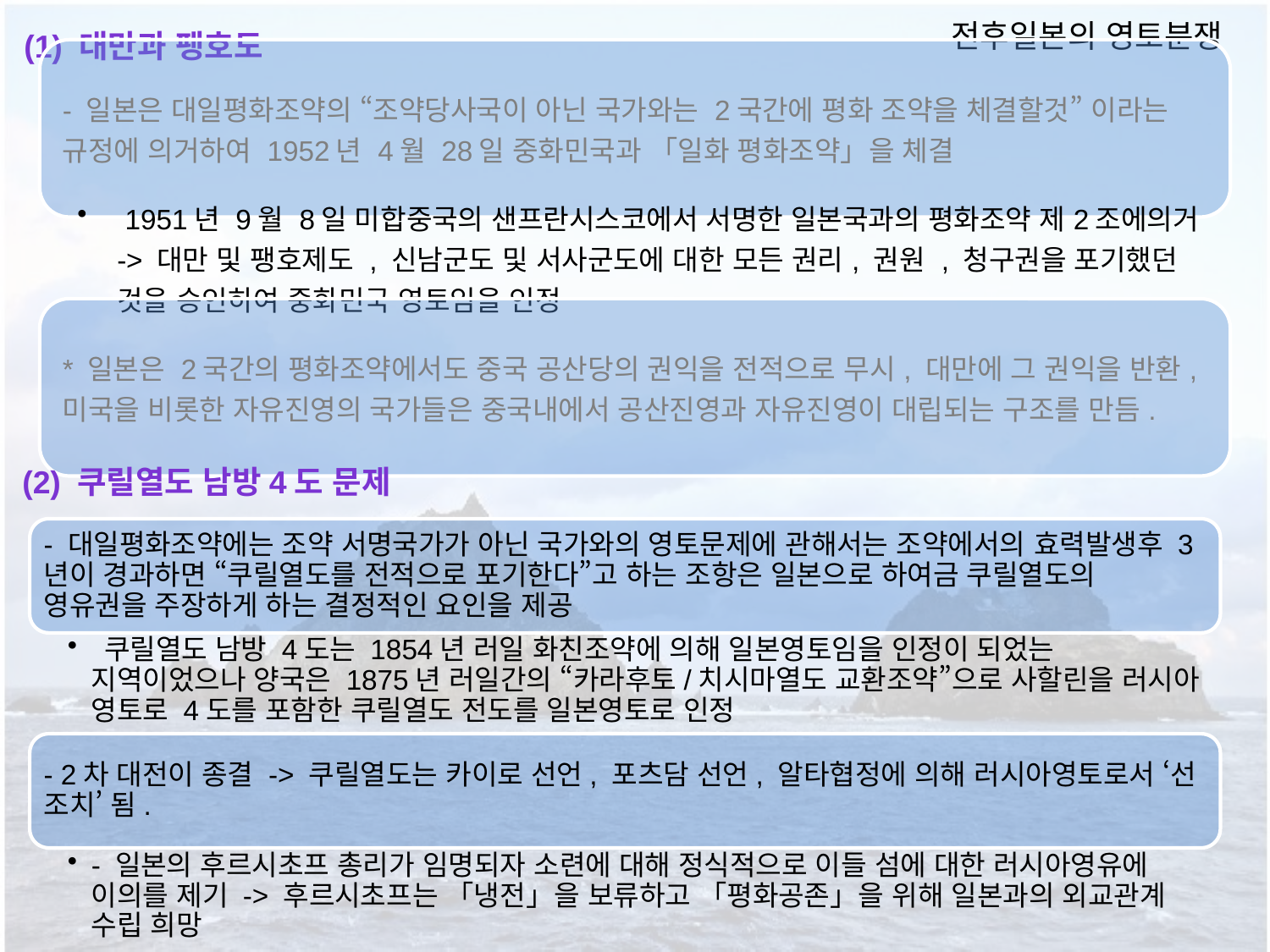

전후일본의 영토분쟁
(1) 대만과 팽호도
- 일본은 대일평화조약의 “조약당사국이 아닌 국가와는 2국간에 평화 조약을 체결할것” 이라는 규정에 의거하여 1952년 4월 28일 중화민국과 「일화 평화조약」을 체결
 1951년 9월 8일 미합중국의 샌프란시스코에서 서명한 일본국과의 평화조약 제2조에의거 -> 대만 및 팽호제도 , 신남군도 및 서사군도에 대한 모든 권리, 권원 , 청구권을 포기했던 것을 승인하여 중화민국 영토임을 인정
* 일본은 2국간의 평화조약에서도 중국 공산당의 권익을 전적으로 무시, 대만에 그 권익을 반환, 미국을 비롯한 자유진영의 국가들은 중국내에서 공산진영과 자유진영이 대립되는 구조를 만듬.
(2) 쿠릴열도 남방4도 문제
- 대일평화조약에는 조약 서명국가가 아닌 국가와의 영토문제에 관해서는 조약에서의 효력발생후 3년이 경과하면 “쿠릴열도를 전적으로 포기한다”고 하는 조항은 일본으로 하여금 쿠릴열도의 영유권을 주장하게 하는 결정적인 요인을 제공
 쿠릴열도 남방 4도는 1854년 러일 화친조약에 의해 일본영토임을 인정이 되었는 지역이었으나 양국은 1875년 러일간의 “카라후토/치시마열도 교환조약”으로 사할린을 러시아 영토로 4도를 포함한 쿠릴열도 전도를 일본영토로 인정
- 2차 대전이 종결 -> 쿠릴열도는 카이로 선언, 포츠담 선언, 알타협정에 의해 러시아영토로서 ‘선 조치’ 됨.
- 일본의 후르시초프 총리가 임명되자 소련에 대해 정식적으로 이들 섬에 대한 러시아영유에 이의를 제기 -> 후르시초프는 「냉전」을 보류하고 「평화공존」을 위해 일본과의 외교관계 수립 희망